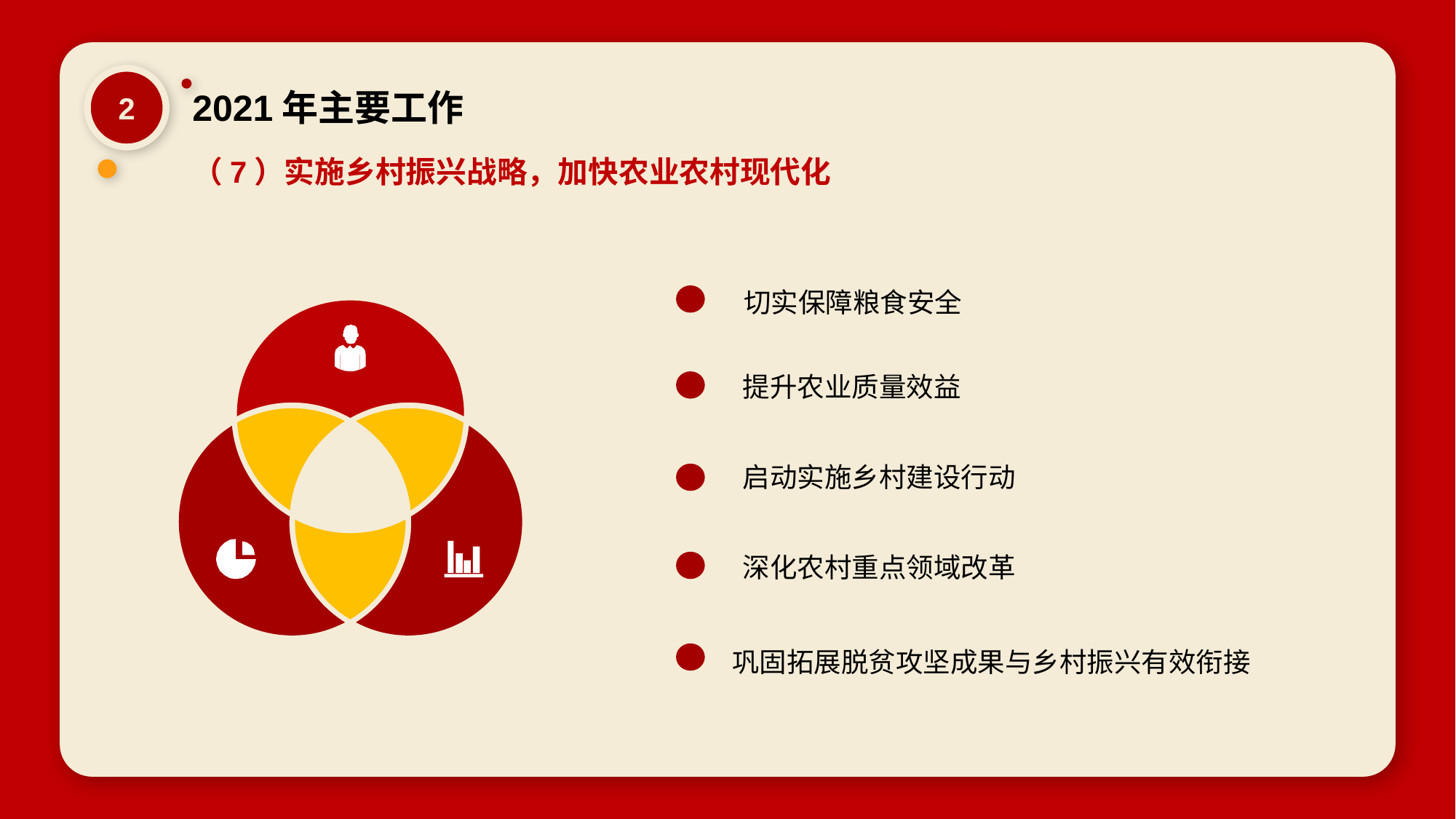

2
2021年主要工作
（7）实施乡村振兴战略，加快农业农村现代化
切实保障粮食安全

提升农业质量效益

启动实施乡村建设行动

深化农村重点领域改革

巩固拓展脱贫攻坚成果与乡村振兴有效衔接